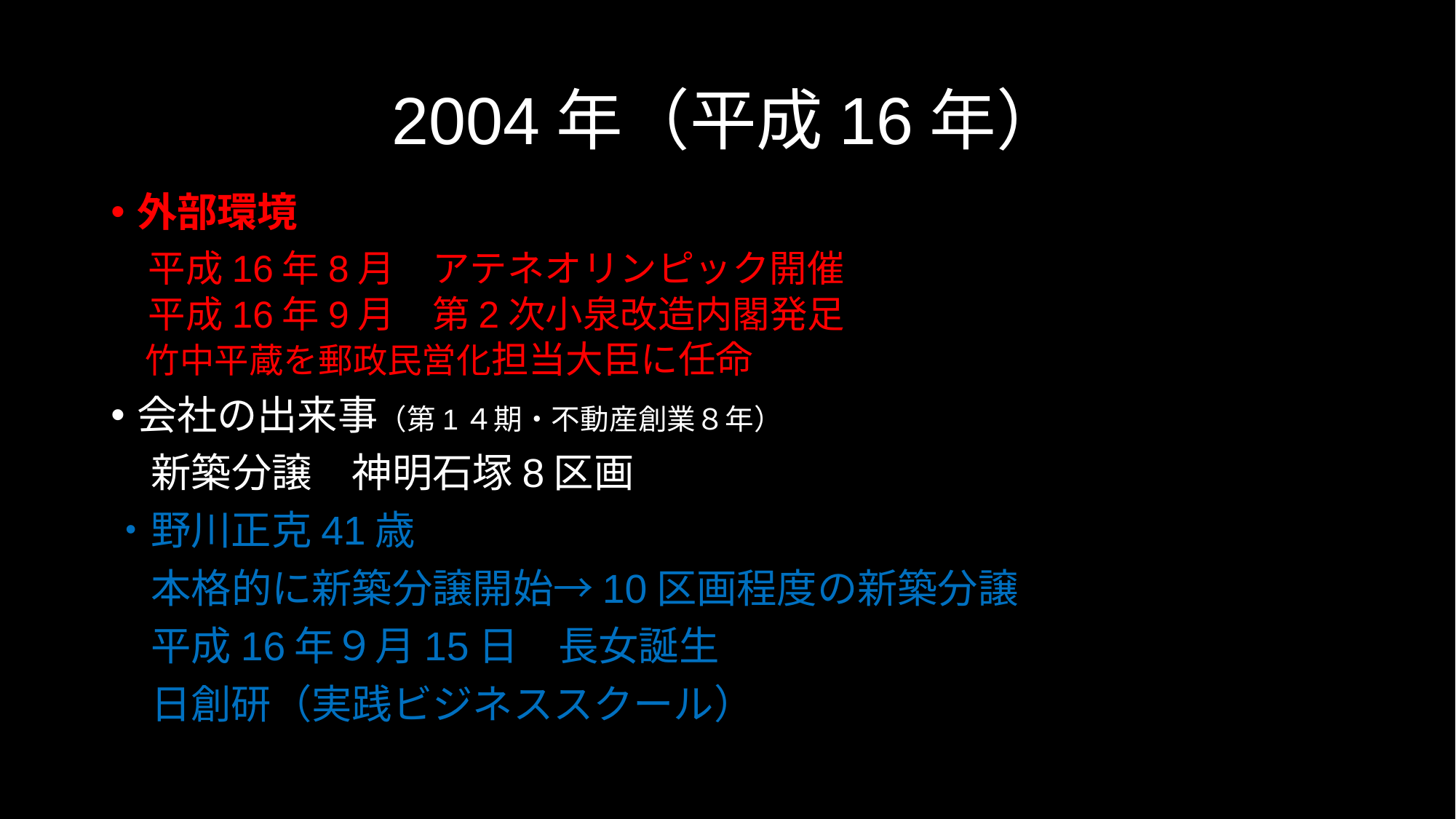

# 2004年（平成16年）
外部環境
　平成16年8月　アテネオリンピック開催
　平成16年9月　第2次小泉改造内閣発足
　竹中平蔵を郵政民営化担当大臣に任命
会社の出来事（第1４期・不動産創業８年）
　新築分譲　神明石塚8区画　城陽市市辺3区画等
・野川正克41歳
　本格的に新築分譲開始→10区画程度の新築分譲
　平成16年９月15日　長女誕生
　日創研（実践ビジネススクール）